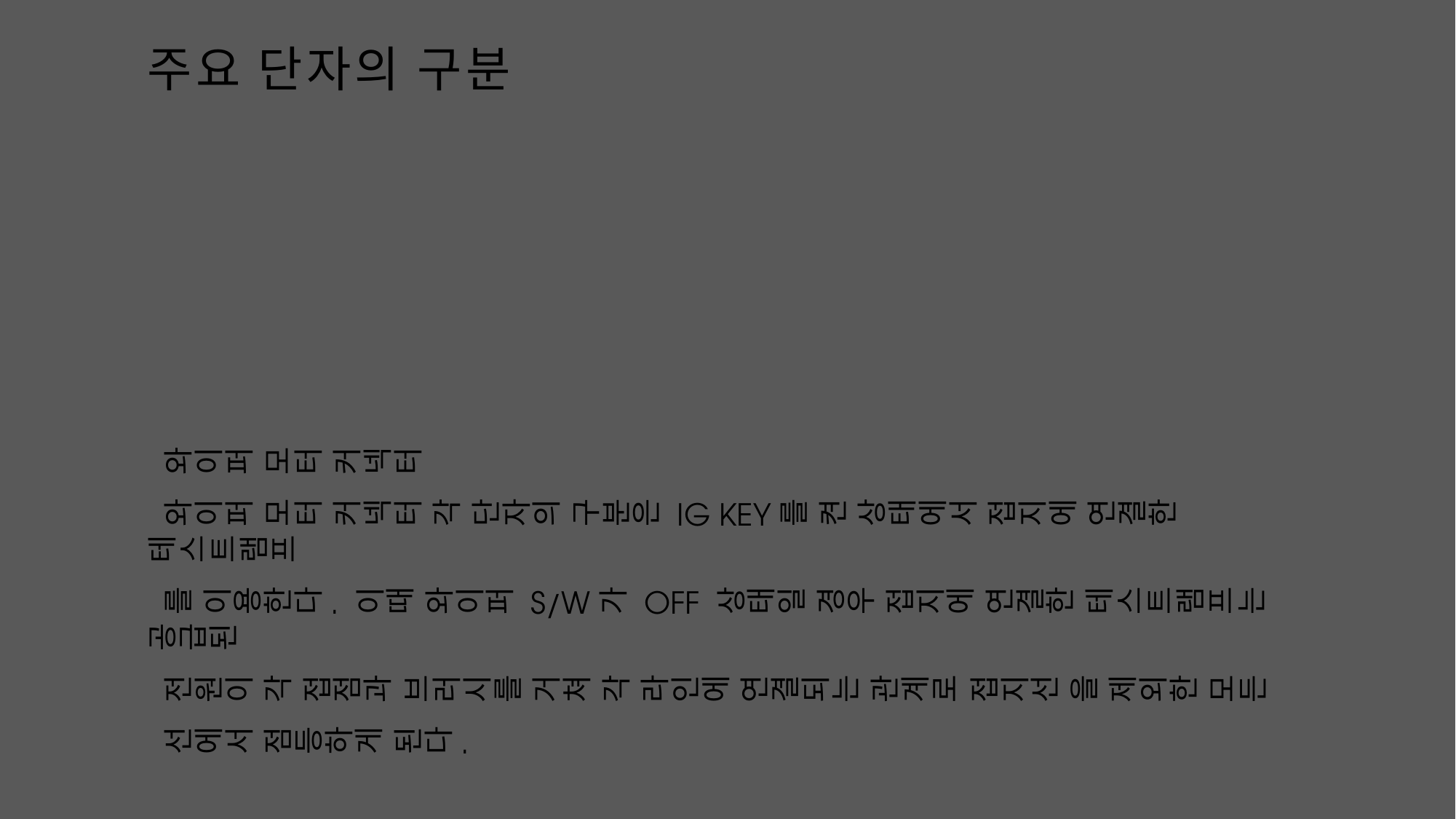

와이퍼 모터 커넥터
 와이퍼 모터 커넥터 각 단자의 구분은 IG KEY를 켠 상태에서 접지에 연결한 테스트램프
 를 이용한다. 이때 와이퍼 S/W가 OFF 상태일 경우 접지에 연결한 테스트램프는 공급된
 전원이 각 접점과 브러시를 거쳐 각 라인에 연결되는 관계로 접지선 을 제외한 모든
 선에서 점등하게 된다.
# 주요 단자의 구분